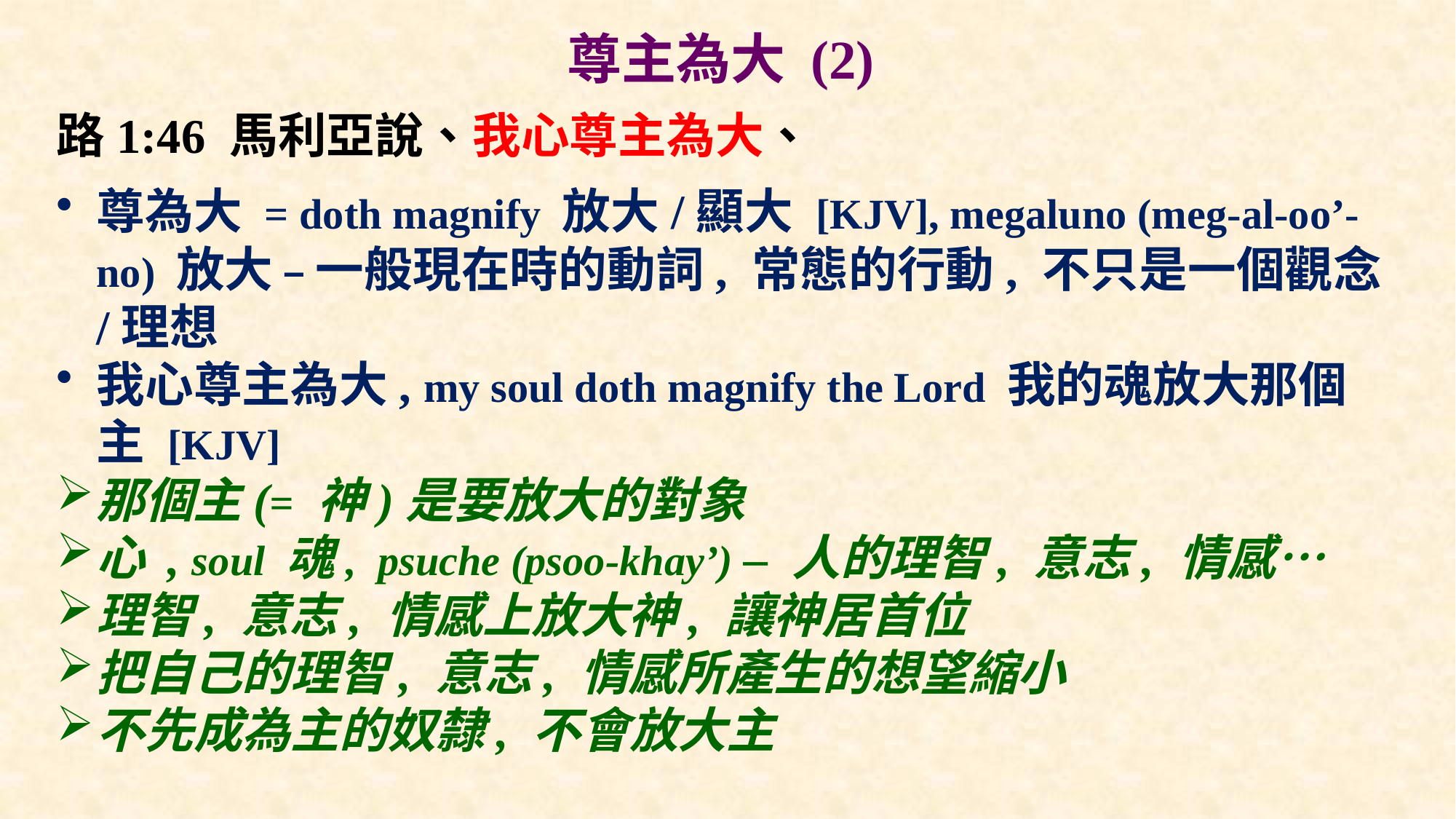

# 尊主為大 (2)
路1:46 馬利亞說、我心尊主為大、
尊為大 = doth magnify 放大/顯大 [KJV], megaluno (meg-al-oo’-no) 放大 – 一般現在時的動詞, 常態的行動, 不只是一個觀念/理想
我心尊主為大, my soul doth magnify the Lord 我的魂放大那個主 [KJV]
那個主(= 神)是要放大的對象
心 , soul 魂,  psuche (psoo-khay’) – 人的理智, 意志, 情感…
理智, 意志, 情感上放大神, 讓神居首位
把自己的理智, 意志, 情感所產生的想望縮小
不先成為主的奴隸, 不會放大主